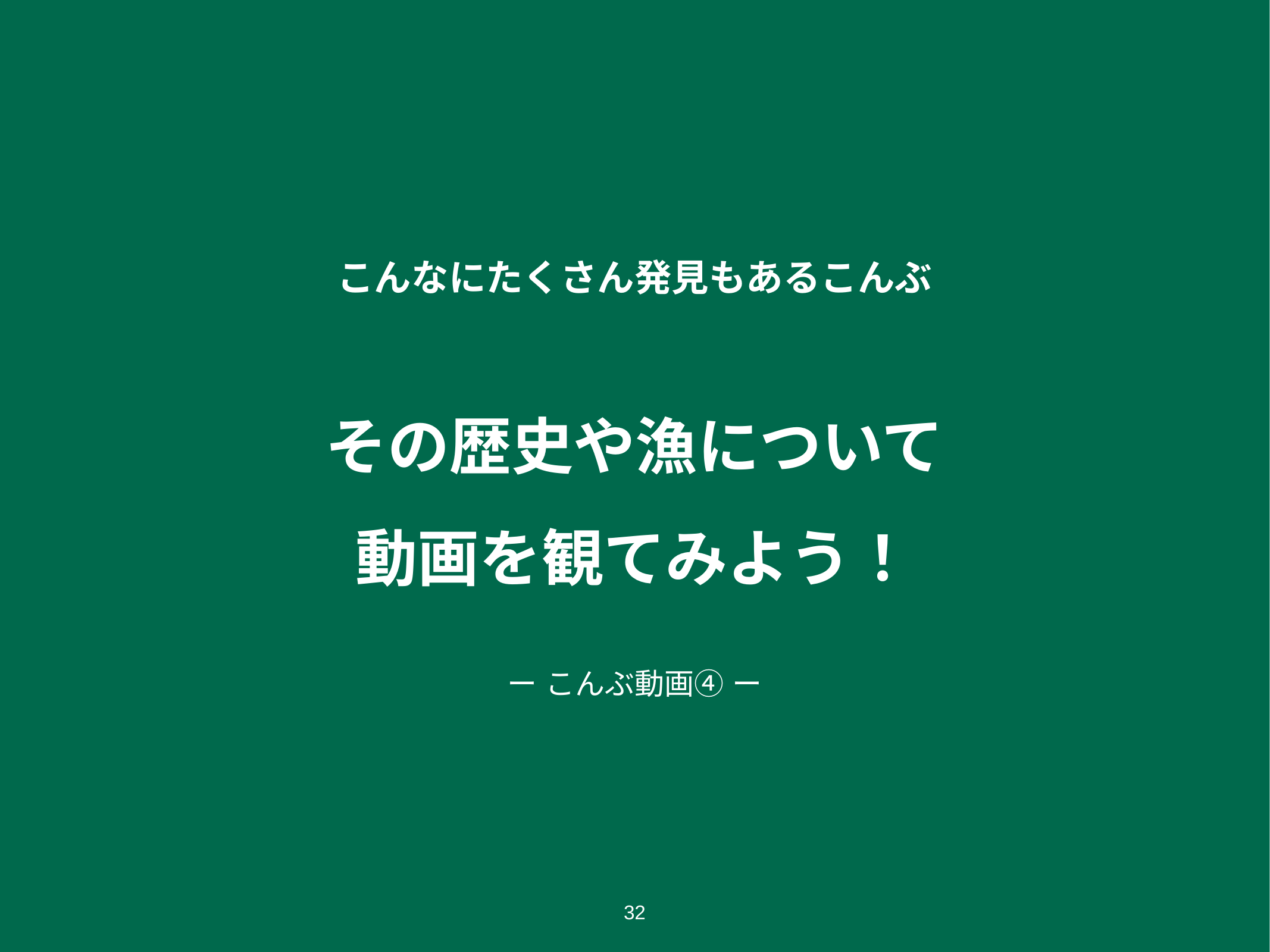

こんなにたくさん発見もあるこんぶ
その歴史や漁について
動画を観てみよう！
ー こんぶ動画④ ー
32